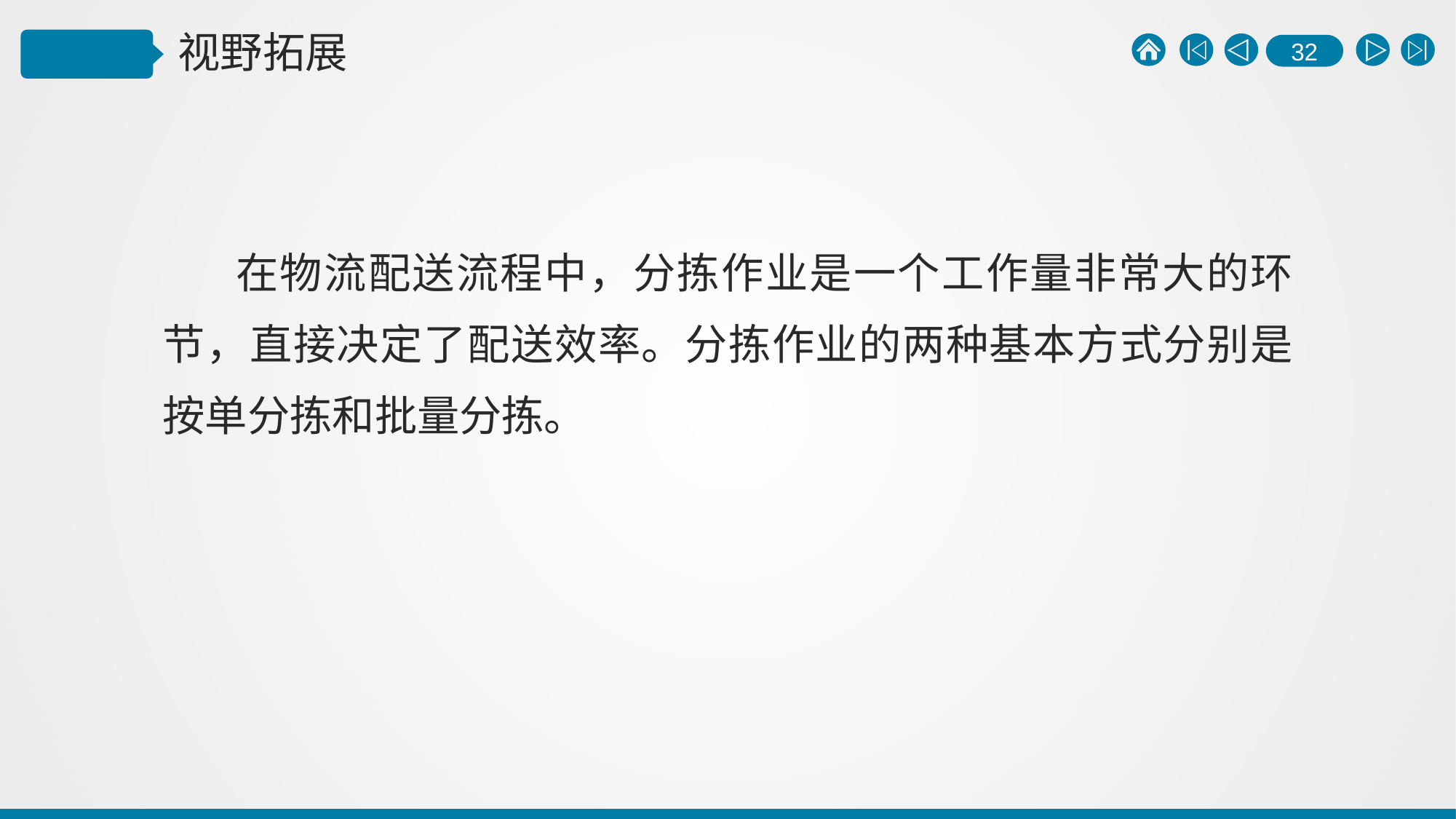

在物流配送流程中，分拣作业是一个工作量非常大的环节，直接决定了配送效率。分拣作业的两种基本方式分别是按单分拣和批量分拣。